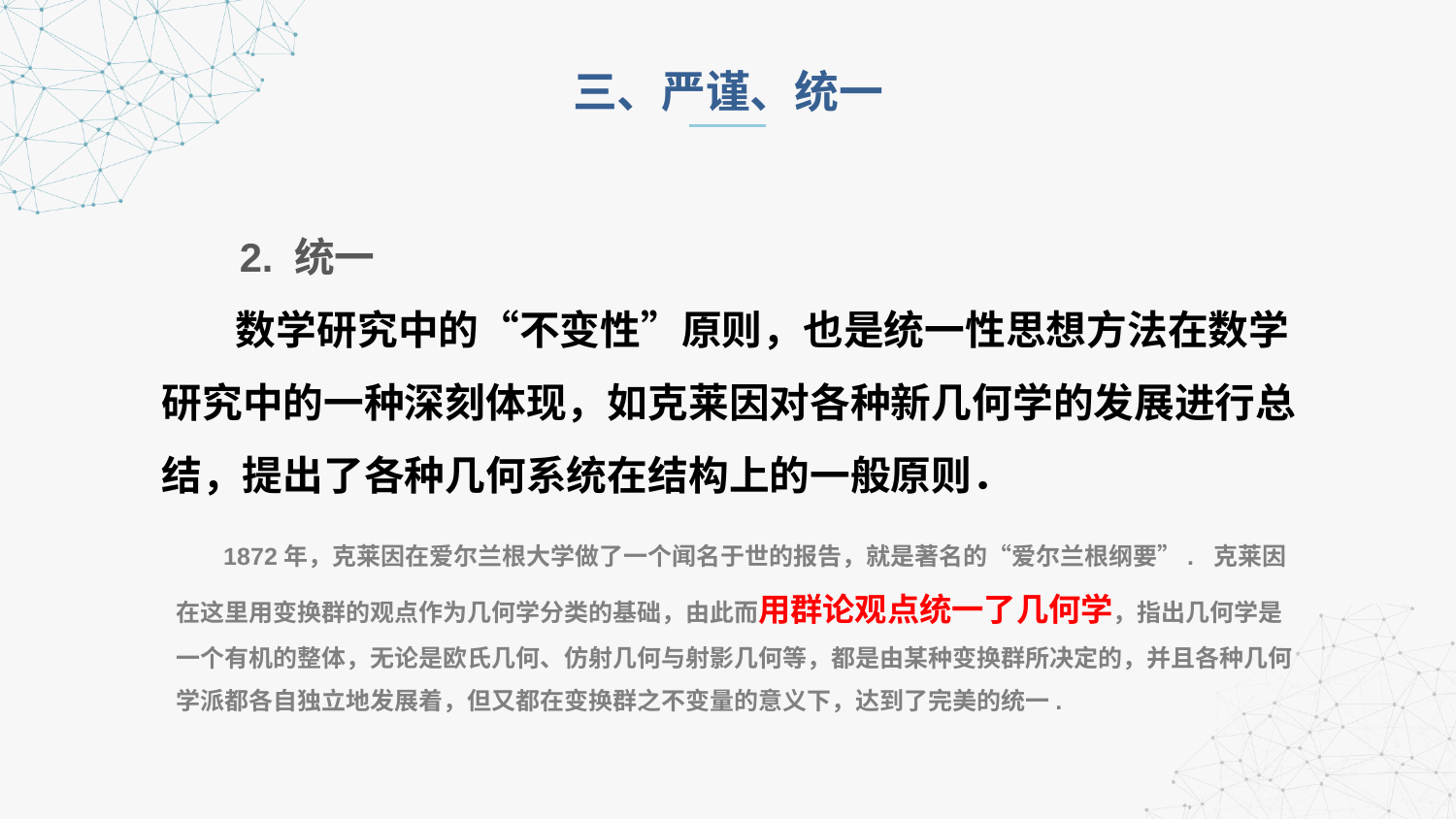

三、严谨、统一

       2. 统一
       数学研究中的“不变性”原则，也是统一性思想方法在数学研究中的一种深刻体现，如克莱因对各种新几何学的发展进行总结，提出了各种几何系统在结构上的一般原则．
       1872年，克莱因在爱尔兰根大学做了一个闻名于世的报告，就是著名的“爱尔兰根纲要”.  克莱因在这里用变换群的观点作为几何学分类的基础，由此而用群论观点统一了几何学，指出几何学是一个有机的整体，无论是欧氏几何、仿射几何与射影几何等，都是由某种变换群所决定的，并且各种几何学派都各自独立地发展着，但又都在变换群之不变量的意义下，达到了完美的统一.